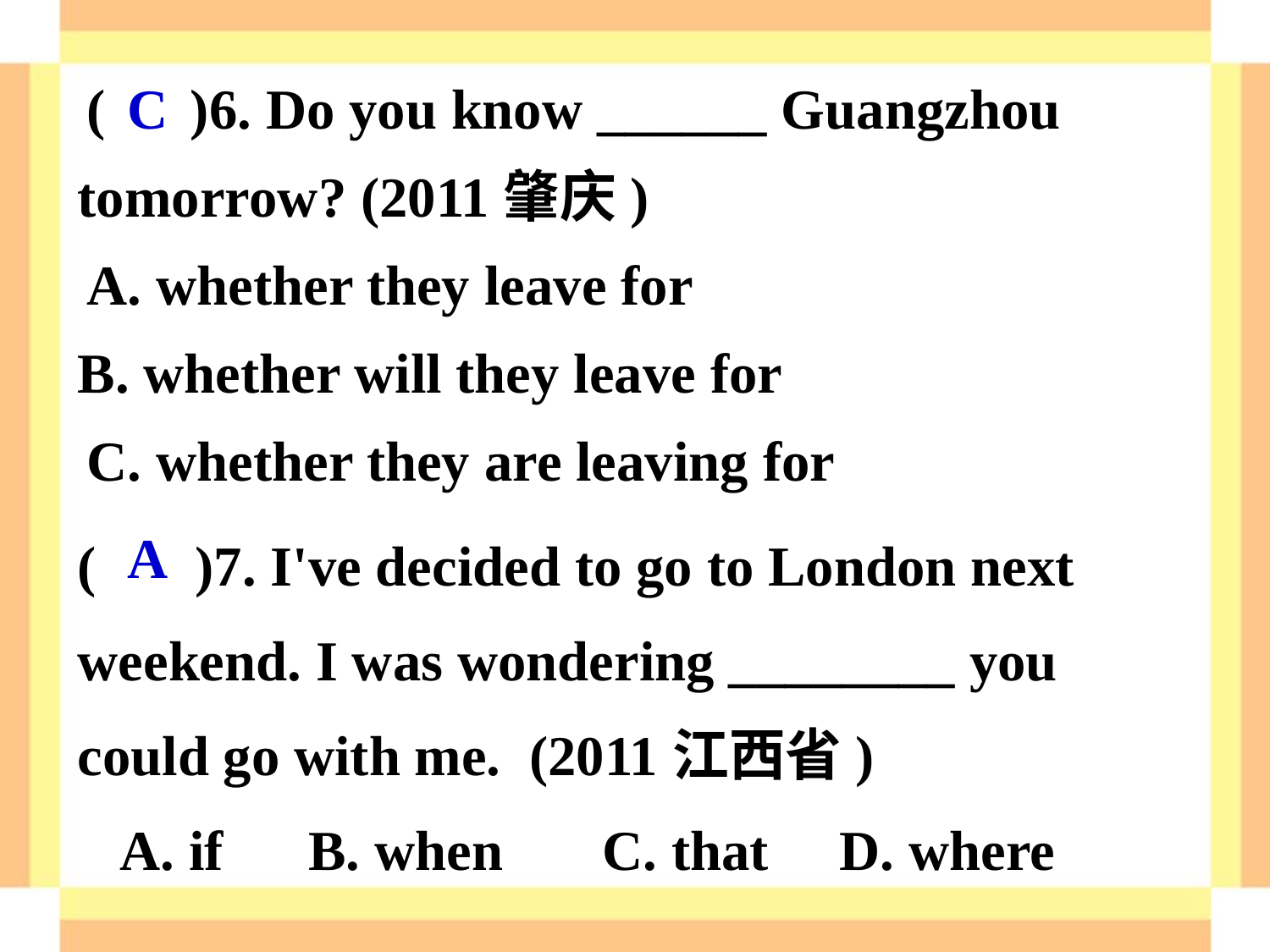

(      )6. Do you know ______ Guangzhou tomorrow? (2011肇庆)
A. whether they leave for
B. whether will they leave for
C. whether they are leaving for
C
(       )7. I've decided to go to London next weekend. I was wondering ________ you could go with me.  (2011江西省)
   A. if      B. when       C. that     D. where
A